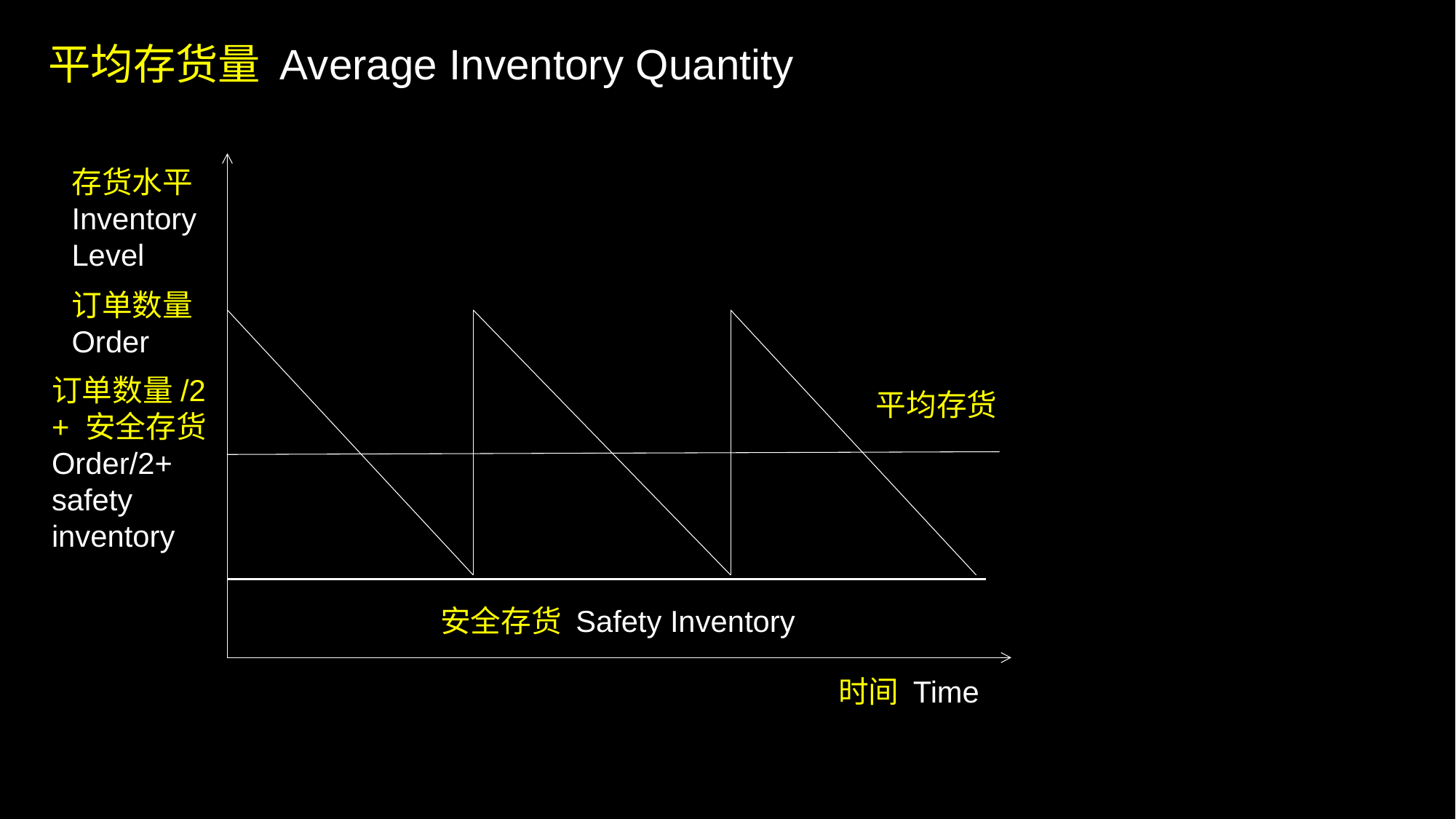

平均存货量 Average Inventory Quantity
存货水平
Inventory
Level
订单数量
Order
订单数量/2
+ 安全存货
Order/2+
safety inventory
平均存货
时间 Time
安全存货 Safety Inventory